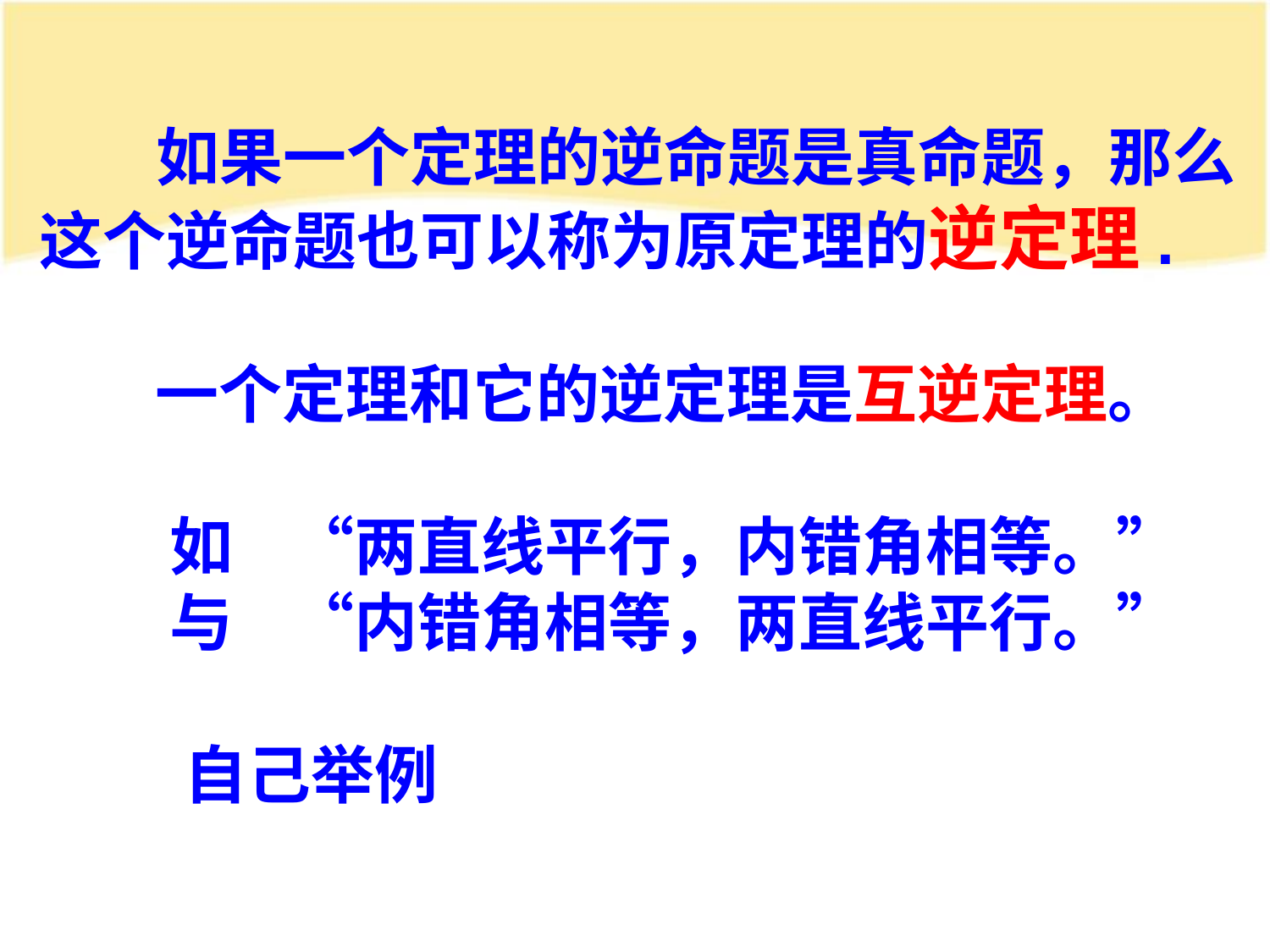

如果一个定理的逆命题是真命题，那么
这个逆命题也可以称为原定理的逆定理.

       一个定理和它的逆定理是互逆定理。

        如    “两直线平行，内错角相等。”
        与    “内错角相等，两直线平行。”

         自己举例